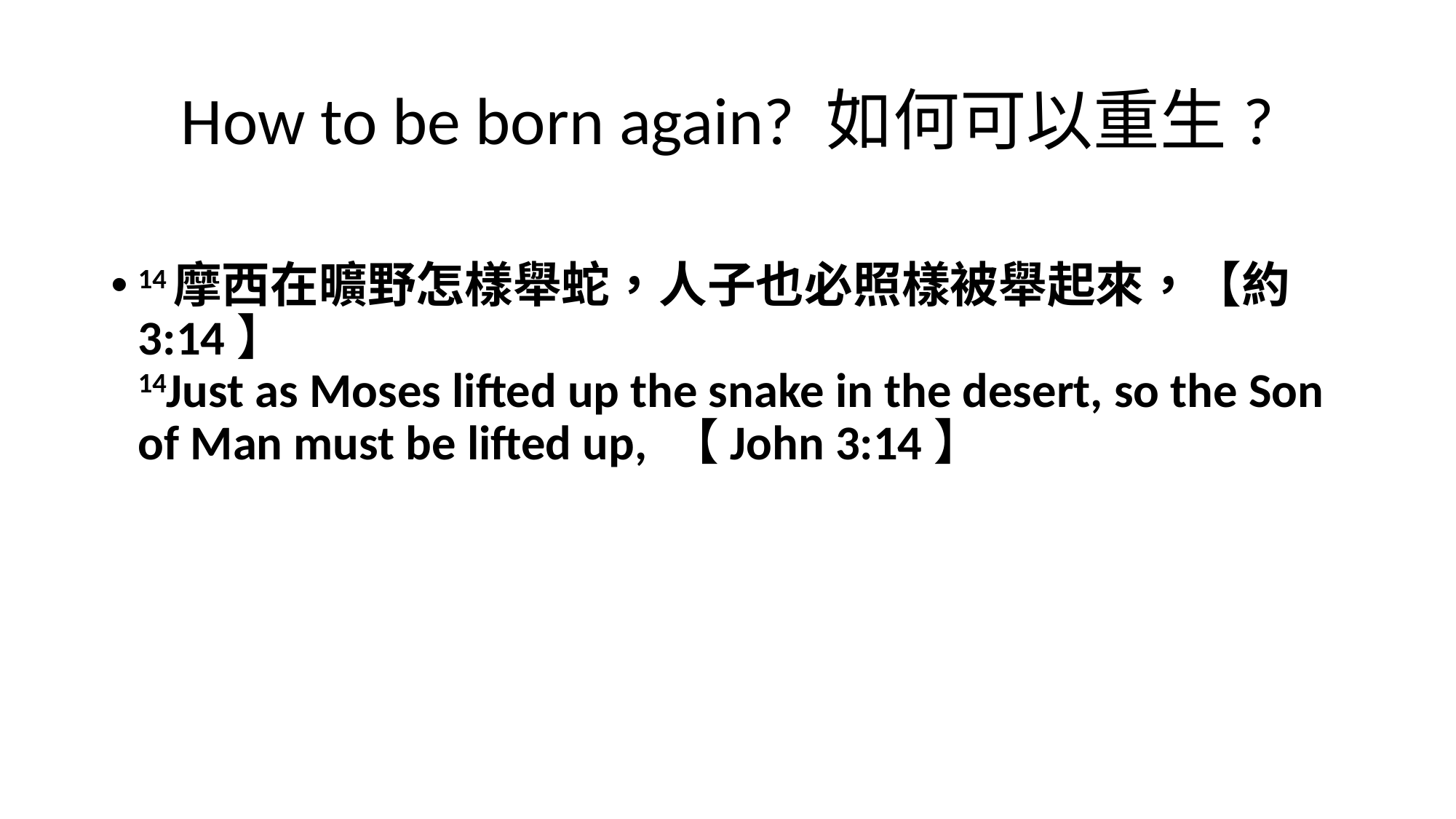

# How to be born again? 如何可以重生?
14摩西在曠野怎樣舉蛇，人子也必照樣被舉起來，【約 3:14】
14Just as Moses lifted up the snake in the desert, so the Son of Man must be lifted up, 【John 3:14】